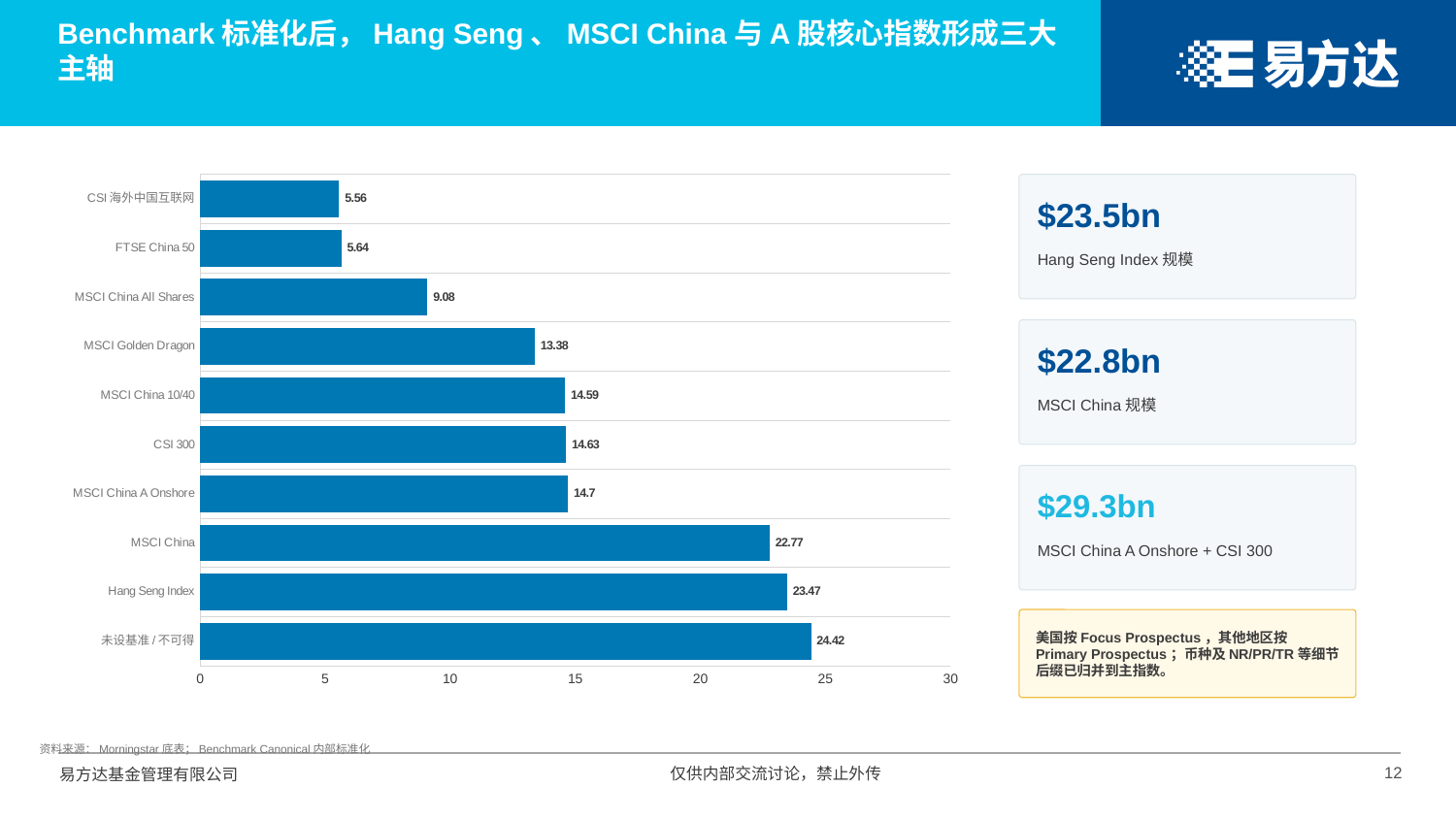

Benchmark标准化后，Hang Seng、MSCI China与A股核心指数形成三大主轴

### Chart

| Category |  |
|---|---|
| 未设基准/不可得 | 24.42 |
| Hang Seng Index | 23.47 |
| MSCI China | 22.77 |
| MSCI China A Onshore | 14.7 |
| CSI 300 | 14.63 |
| MSCI China 10/40 | 14.59 |
| MSCI Golden Dragon | 13.38 |
| MSCI China All Shares | 9.08 |
| FTSE China 50 | 5.64 |
| CSI海外中国互联网 | 5.56 |
$23.5bn
Hang Seng Index规模

$22.8bn
MSCI China规模

$29.3bn
MSCI China A Onshore + CSI 300

美国按Focus Prospectus，其他地区按Primary Prospectus；币种及NR/PR/TR等细节后缀已归并到主指数。
资料来源：Morningstar底表；Benchmark Canonical内部标准化